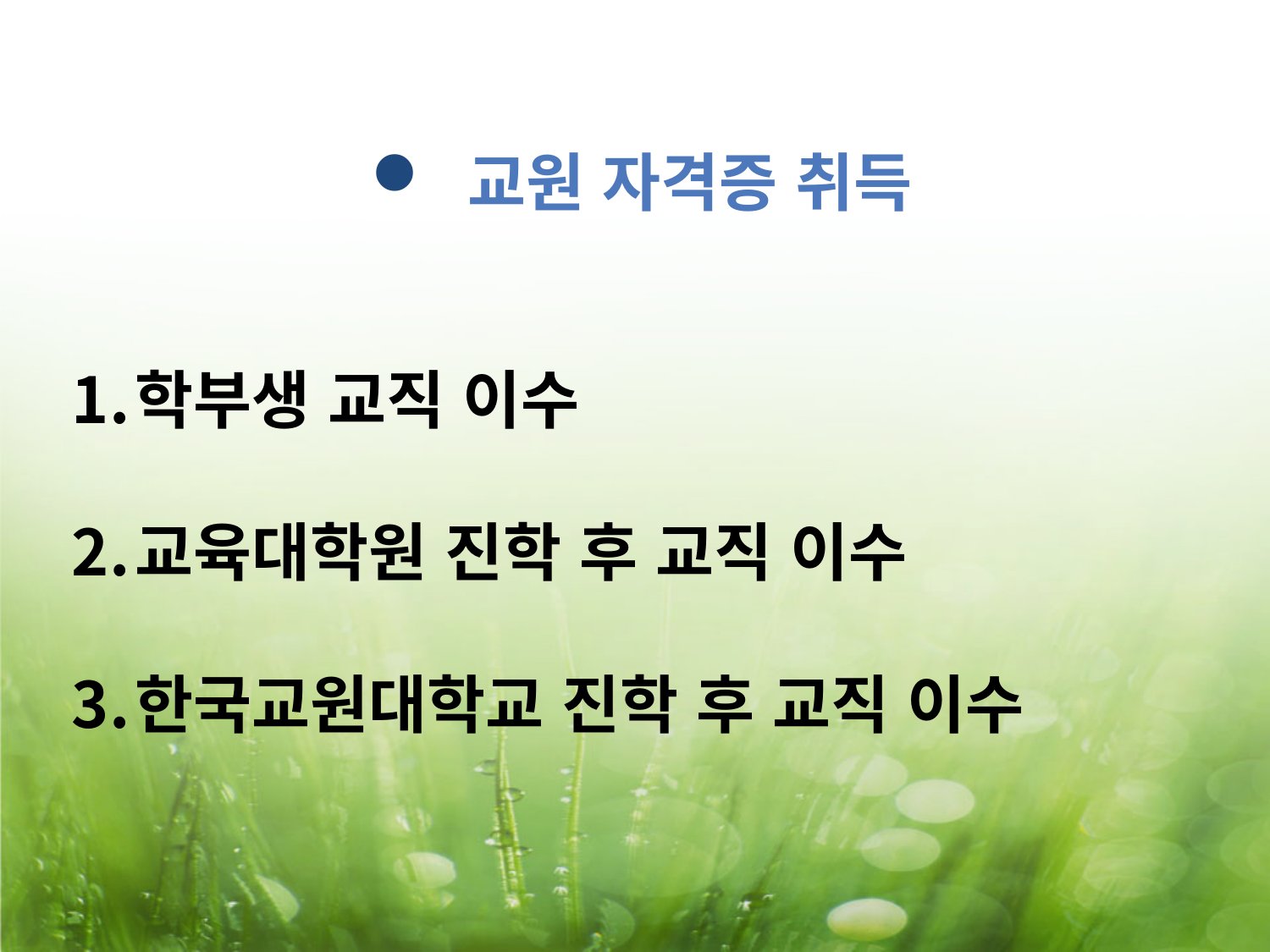

교원 자격증 취득
학부생 교직 이수
교육대학원 진학 후 교직 이수
한국교원대학교 진학 후 교직 이수